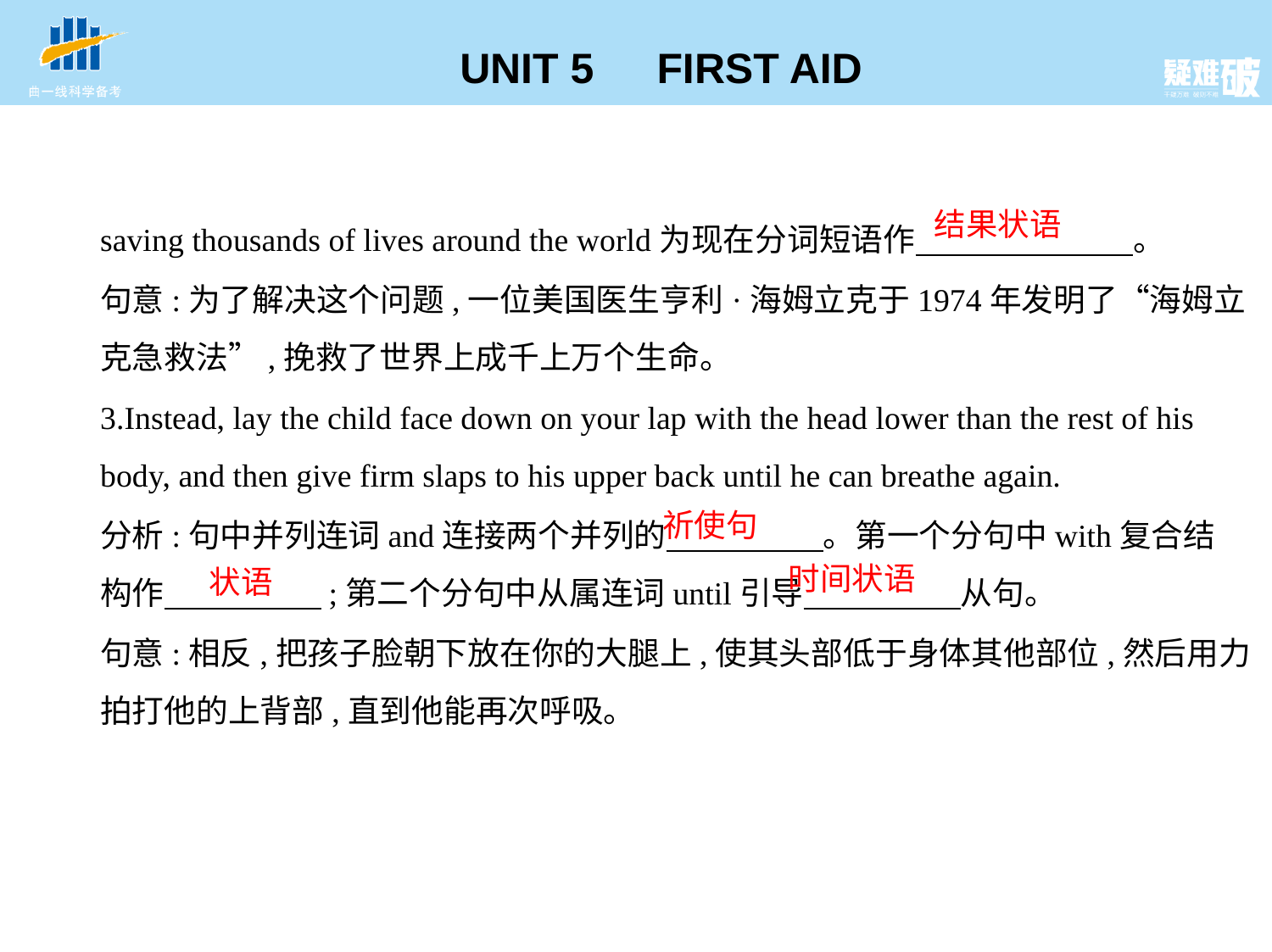

结果状语
saving thousands of lives around the world为现在分词短语作　　　    　　    。
句意:为了解决这个问题,一位美国医生亨利·海姆立克于1974年发明了“海姆立
克急救法”,挽救了世界上成千上万个生命。
3.Instead, lay the child face down on your lap with the head lower than the rest of his
body, and then give firm slaps to his upper back until he can breathe again.
分析:句中并列连词and连接两个并列的　　　　    。第一个分句中with复合结
构作　　　　    ;第二个分句中从属连词until引导　　　　    从句。
句意:相反,把孩子脸朝下放在你的大腿上,使其头部低于身体其他部位,然后用力
拍打他的上背部,直到他能再次呼吸。
祈使句
时间状语
状语